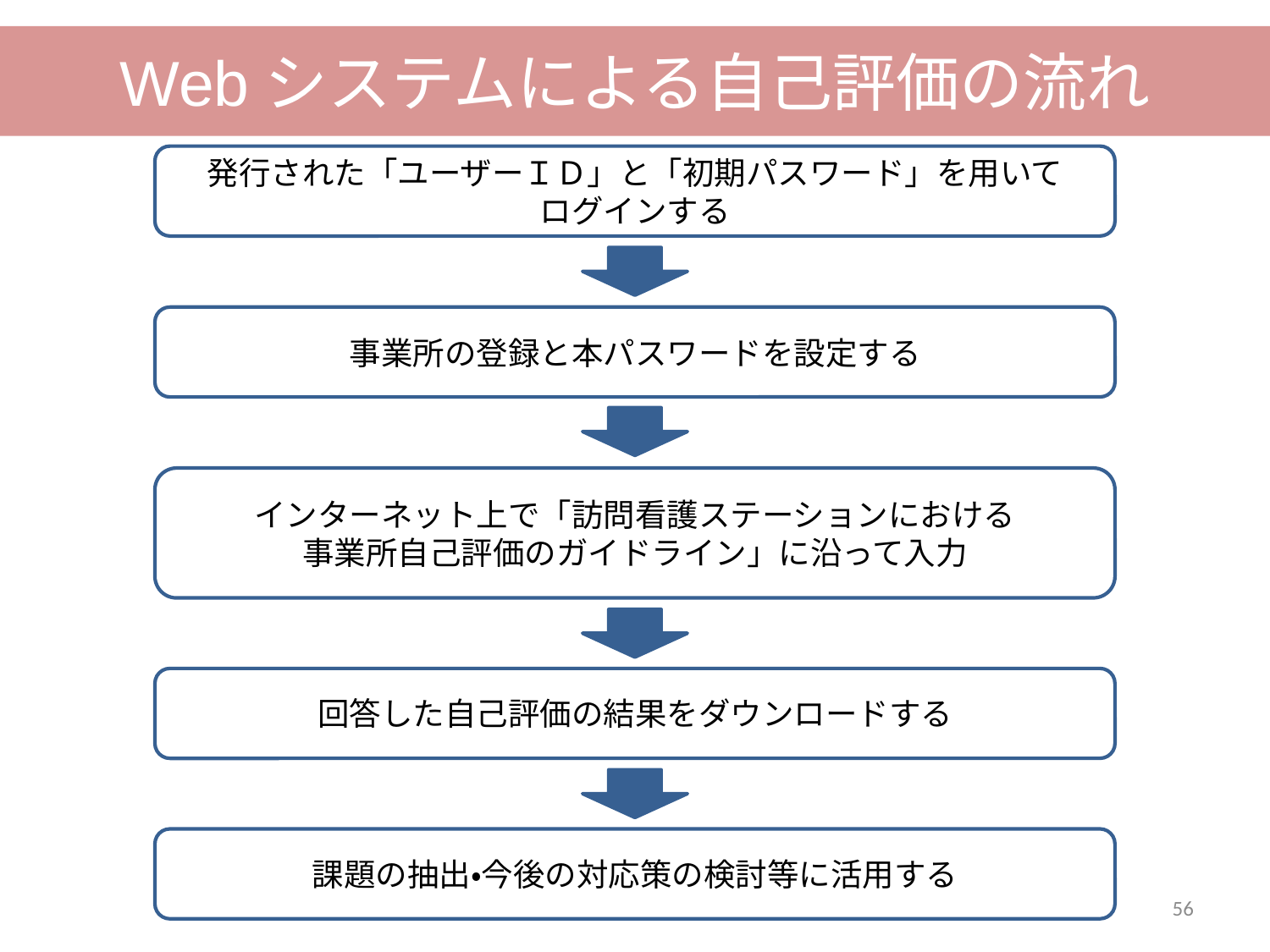

Webシステムによる自己評価の流れ
発行された「ユーザーＩＤ」と「初期パスワード」を用いて
ログインする

事業所の登録と本パスワードを設定する

インターネット上で「訪問看護ステーションにおける
事業所自己評価のガイドライン」に沿って入力

回答した自己評価の結果をダウンロードする

課題の抽出・今後の対応策の検討等に活用する
56